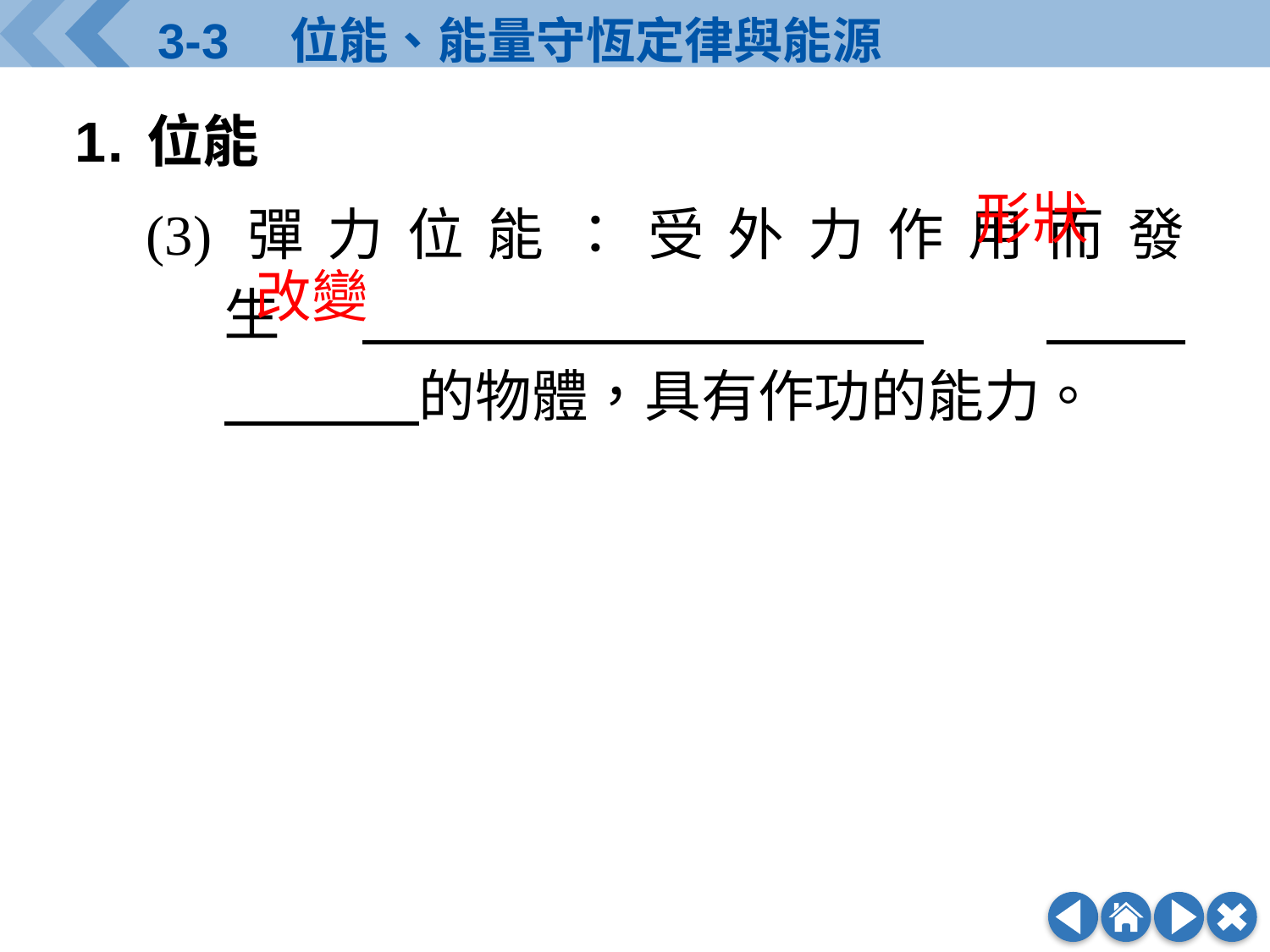

位能
(3)	彈力位能：受外力作用而發生　　   .　
　　　  的物體，具有作功的能力。
形狀
改變